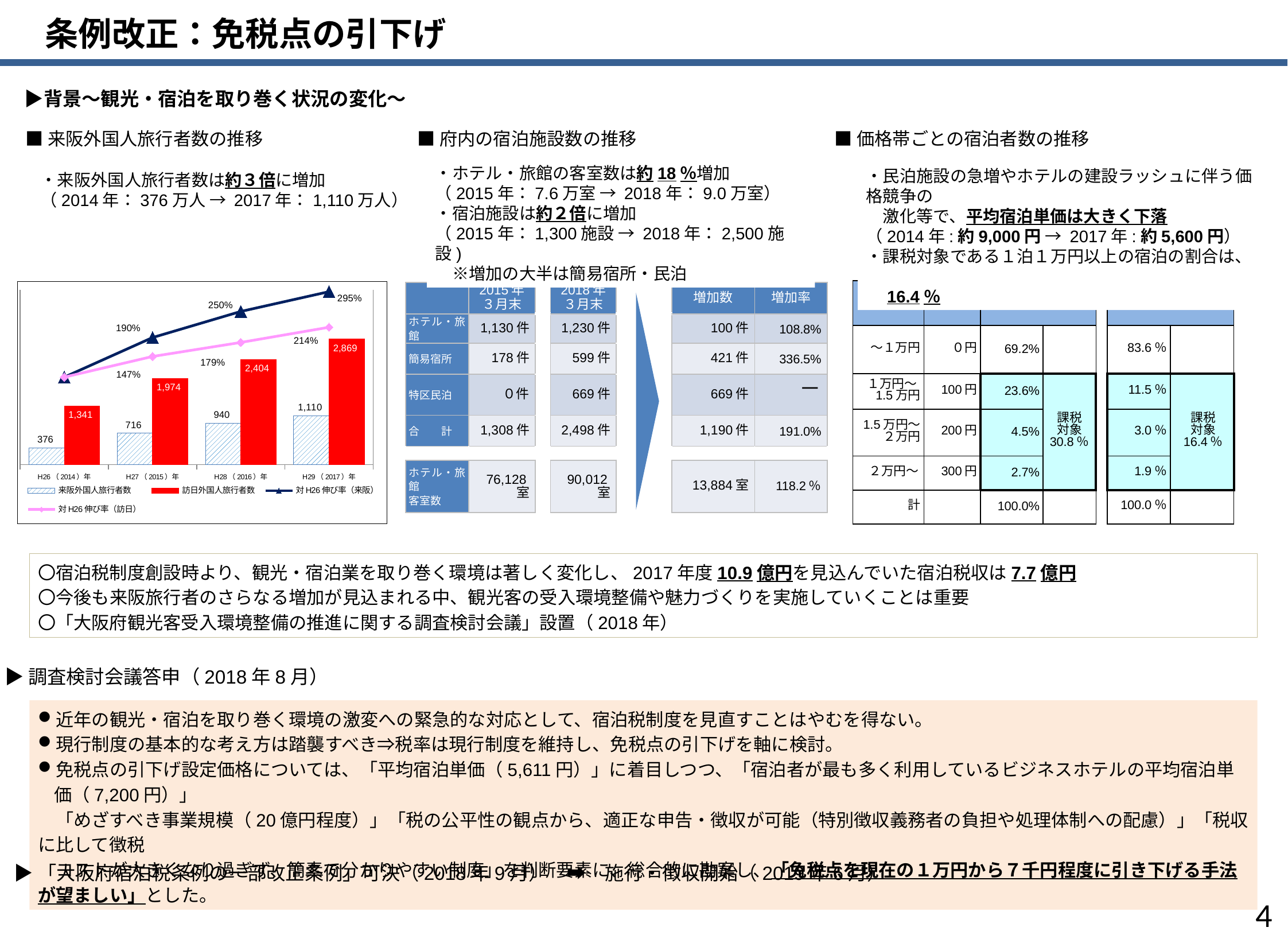

条例改正：免税点の引下げ

　▶背景～観光・宿泊を取り巻く状況の変化～
■来阪外国人旅行者数の推移
■府内の宿泊施設数の推移
■価格帯ごとの宿泊者数の推移
・ホテル・旅館の客室数は約18％増加
（2015年：7.6万室 → 2018年：9.0万室）
・宿泊施設は約２倍に増加
（2015年：1,300施設 → 2018年：2,500施設)
　※増加の大半は簡易宿所・民泊
・民泊施設の急増やホテルの建設ラッシュに伴う価格競争の
　激化等で、平均宿泊単価は大きく下落
（2014年:約9,000円 → 2017年:約5,600円）
・課税対象である１泊１万円以上の宿泊の割合は、
　16.4％
・来阪外国人旅行者数は約３倍に増加
（2014年：376万人 → 2017年：1,110万人）
| 価格帯 | 税率 | 2014年構成比 |  |  | 2017年構成比 |  |
| --- | --- | --- | --- | --- | --- | --- |
| ～１万円 | ０円 | 69.2% |  |  | 83.6％ |  |
| １万円～1.5万円 | 100円 | 23.6% | 課税 対象 30.8％ |  | 11.5％ | 課税 対象 16.4％ |
| 1.5万円～２万円 | 200円 | 4.5% |  |  | 3.0％ |  |
| ２万円～ | 300円 | 2.7% |  |  | 1.9％ |  |
| 計 |  | 100.0% |  |  | 100.0％ |  |

### Chart

| Category | 来阪外国人旅行者数 | 訪日外国人旅行者数 | 対H26伸び率（来阪） | 対H26伸び率（訪日） |
|---|---|---|---|---|
| H26（2014）年 | 376.0 | 1341.0 | 1.0 | 1.0 |
| H27（2015）年 | 716.0 | 1974.0 | 1.9042553191489362 | 1.4720357941834452 |
| H28（2016）年 | 940.0 | 2404.0 | 2.5 | 1.7926920208799404 |
| H29（2017）年 | 1110.0 | 2869.0 | 2.952127659574468 | 2.13944817300522 |
|  | 2015年 ３月末 |  | 2018年 ３月末 |  | 増加数 | 増加率 |
| --- | --- | --- | --- | --- | --- | --- |
| ホテル・旅館 | 1,130件 |  | 1,230件 |  | 100件 | 108.8% |
| 簡易宿所 | 178件 |  | 599件 |  | 421件 | 336.5% |
| 特区民泊 | ０件 |  | 669件 |  | 669件 | － |
| 合　　計 | 1,308件 |  | 2,498件 |  | 1,190件 | 191.0% |
|  |  |  |  |  |  |  |
| ホテル・旅館 客室数 | 76,128室 |  | 90,012室 |  | 13,884室 | 118.2％ |

〇宿泊税制度創設時より、観光・宿泊業を取り巻く環境は著しく変化し、2017年度10.9億円を見込んでいた宿泊税収は7.7億円
〇今後も来阪旅行者のさらなる増加が見込まれる中、観光客の受入環境整備や魅力づくりを実施していくことは重要
〇「大阪府観光客受入環境整備の推進に関する調査検討会議」設置（2018年）
▶調査検討会議答申（2018年8月）
近年の観光・宿泊を取り巻く環境の激変への緊急的な対応として、宿泊税制度を見直すことはやむを得ない。
現行制度の基本的な考え方は踏襲すべき⇒税率は現行制度を維持し、免税点の引下げを軸に検討。
免税点の引下げ設定価格については、「平均宿泊単価（5,611円）」に着目しつつ、「宿泊者が最も多く利用しているビジネスホテルの平均宿泊単価（7,200円）」
　「めざすべき事業規模（20億円程度）」「税の公平性の観点から、適正な申告・徴収が可能（特別徴収義務者の負担や処理体制への配慮）」「税収に比して徴税
　コストが大きくなり過ぎず、簡素で分かりやすい制度」を判断要素に、総合的に勘案し、「免税点を現在の１万円から７千円程度に引き下げる手法が望ましい」とした。
▶「大阪府宿泊税条例の一部改正条例」可決（2018年9月）　➡　施行・徴収開始（2019年6月）
4